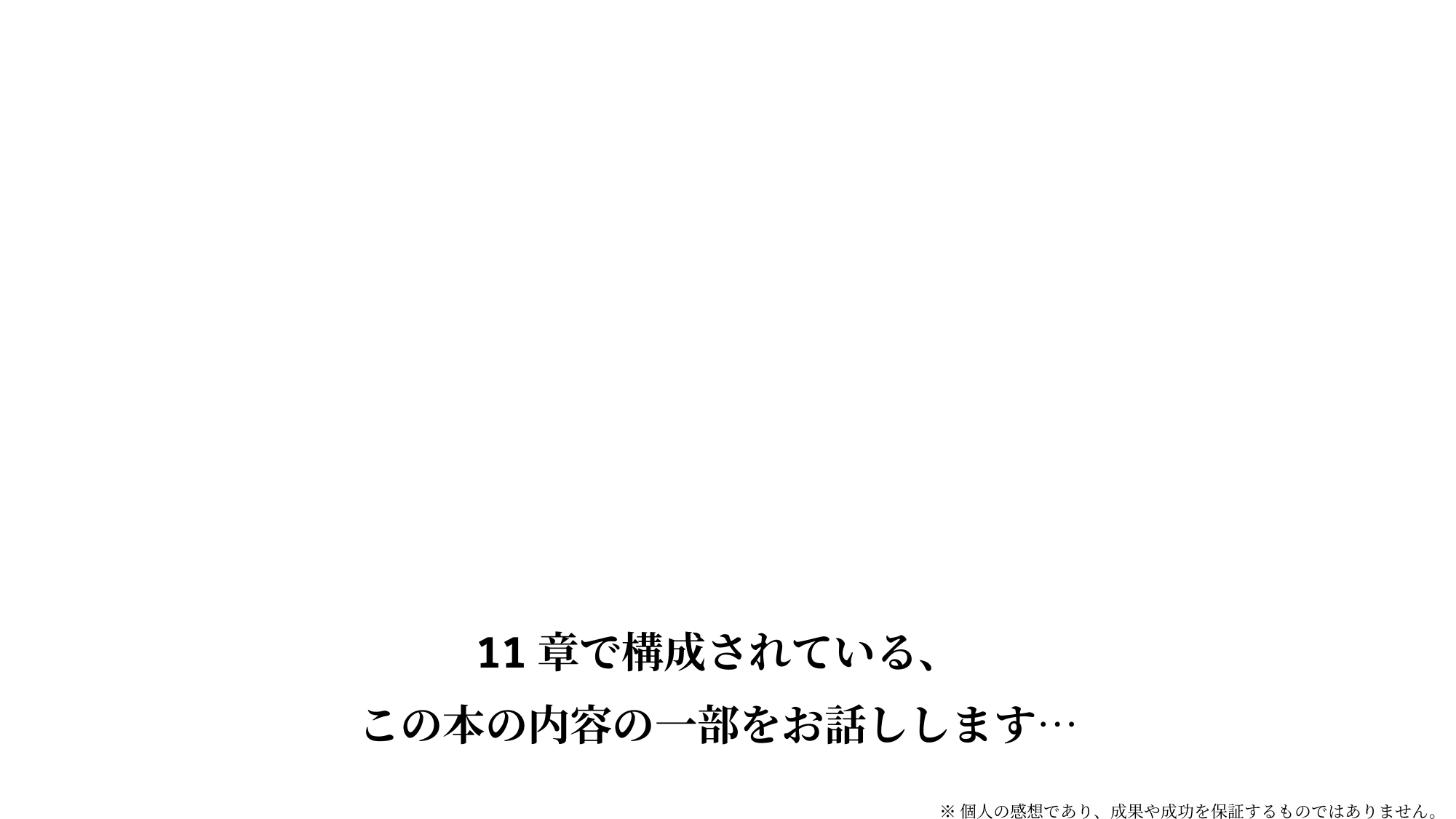

11章で構成されている、
この本の内容の一部をお話しします…
※個人の感想であり、成果や成功を保証するものではありません。